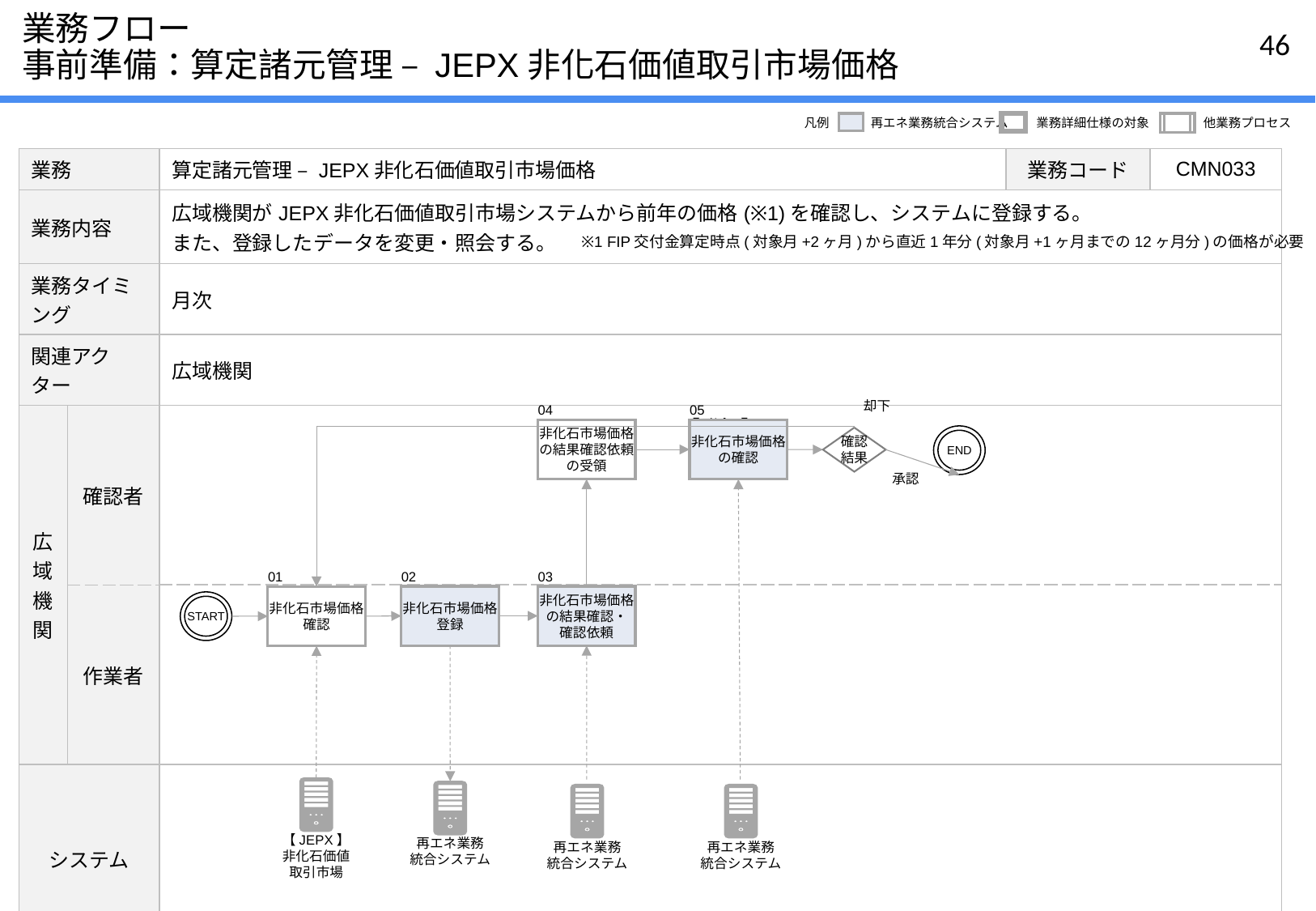

# 業務フロー 事前準備：算定諸元管理 – JEPX非化石価値取引市場価格
凡例
再エネ業務統合システム
業務詳細仕様の対象
他業務プロセス

| 業務 |  | 算定諸元管理 – JEPX非化石価値取引市場価格 | 業務コード | CMN033 |
| --- | --- | --- | --- | --- |
| 業務内容 |  | 広域機関がJEPX非化石価値取引市場システムから前年の価格(※1)を確認し、システムに登録する。 また、登録したデータを変更・照会する。 |  |  |
| 業務タイミング |  | 月次 |  |  |
| 関連アクター |  | 広域機関 |  |  |
| 広域機関 | 確認者 | 【登録】 |  |  |
|  | 作業者 |  |  |  |
| システム |  |  |  |  |
※1 FIP交付金算定時点(対象月+2ヶ月)から直近1年分(対象月+1ヶ月までの12ヶ月分)の価格が必要
却下
04
非化石市場価格
の結果確認依頼
の受領
05
非化石市場価格
の確認
END
確認
結果
承認
02
非化石市場価格
登録
03
非化石市場価格
の結果確認・
確認依頼
01
非化石市場価格
確認
START

【JEPX】
非化石価値
取引市場
再エネ業務
統合システム

再エネ業務
統合システム

再エネ業務
統合システム